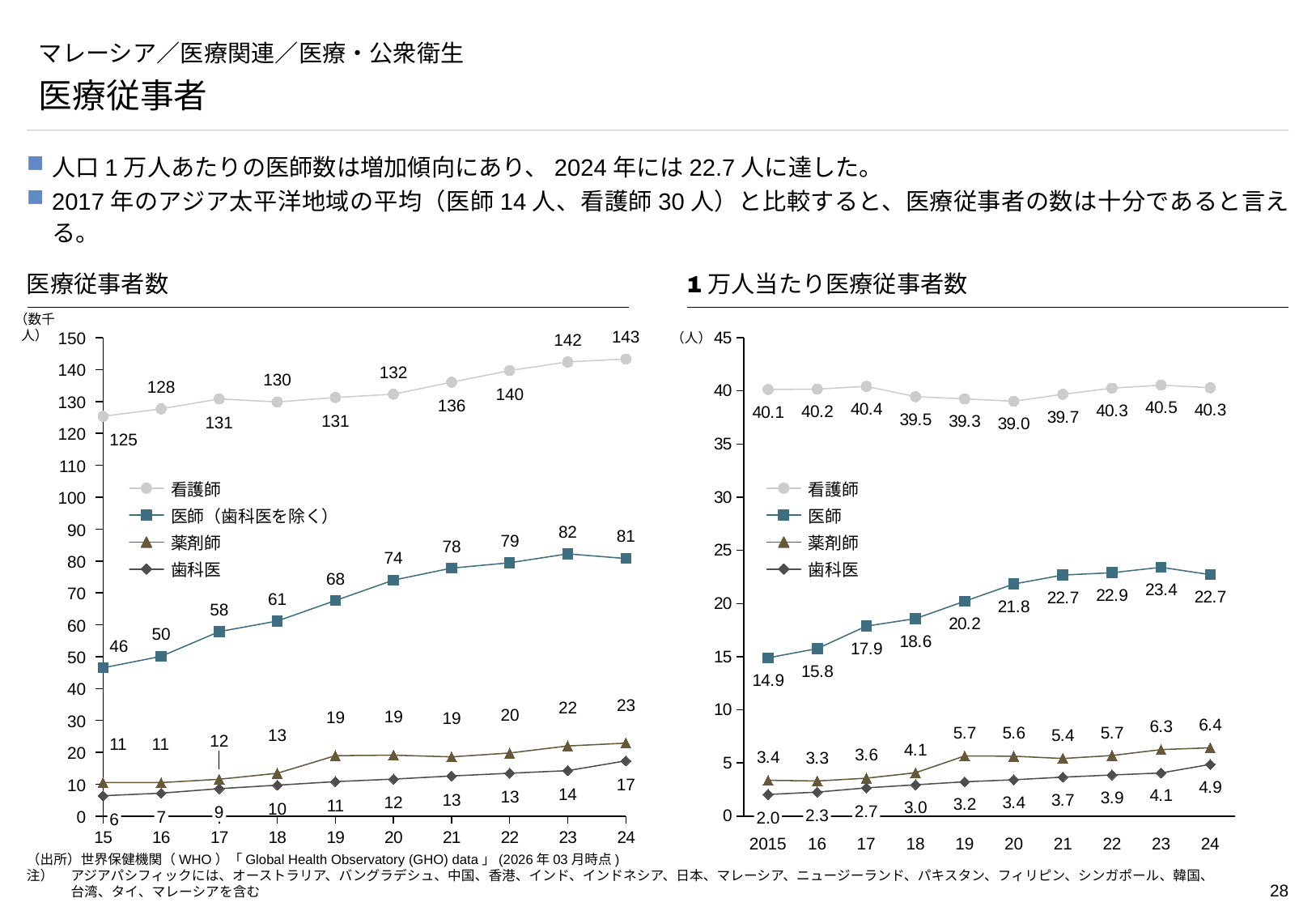

# マレーシア／医療関連／医療・公衆衛生
医療従事者
人口1万人あたりの医師数は増加傾向にあり、2024年には22.7人に達した。
2017年のアジア太平洋地域の平均（医師14人、看護師30人）と比較すると、医療従事者の数は十分であると言える。
医療従事者数
1万人当たり医療従事者数

### Chart

| Category |  |  |  |  |
|---|---|---|---|---|
（数千人）
（人）
143

### Chart

| Category |  |  |  |  |
|---|---|---|---|---|
150
142
140
132
130
128
140
130
136
131
131
120
125
110
看護師
看護師

100
医師（歯科医を除く）
医師

90
82
81
79
薬剤師
薬剤師
78

74
80
歯科医
歯科医

68
70
61
58
60
50
46
50
40
23
22
20
19
19
19
30
13
12
11
11
20
17
10
14
13
13
12
11
10
2.7
9
2.3
7
0
2.0
6
2015
16
17
18
19
20
21
22
23
24
（出所）世界保健機関（WHO）「Global Health Observatory (GHO) data」(2026年03月時点)
注）　	アジアパシフィックには、オーストラリア、バングラデシュ、中国、香港、インド、インドネシア、日本、マレーシア、ニュージーランド、パキスタン、フィリピン、シンガポール、韓国、台湾、タイ、マレーシアを含む